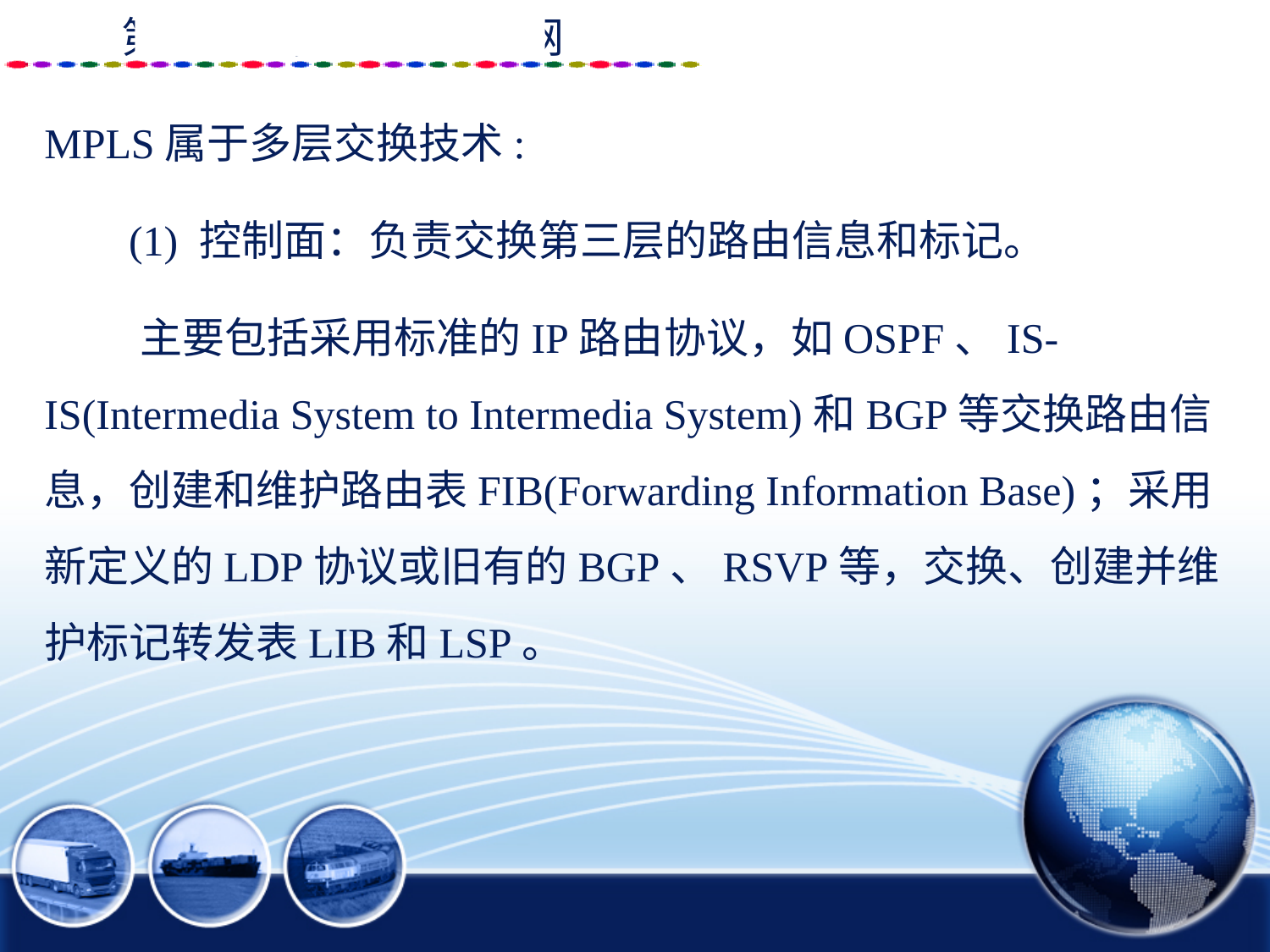

MPLS属于多层交换技术:
        (1) 控制面：负责交换第三层的路由信息和标记。
         主要包括采用标准的IP路由协议，如OSPF、IS-IS(Intermedia System to Intermedia System)和BGP等交换路由信息，创建和维护路由表FIB(Forwarding Information Base)；采用新定义的LDP协议或旧有的BGP、RSVP等，交换、创建并维护标记转发表LIB和LSP。